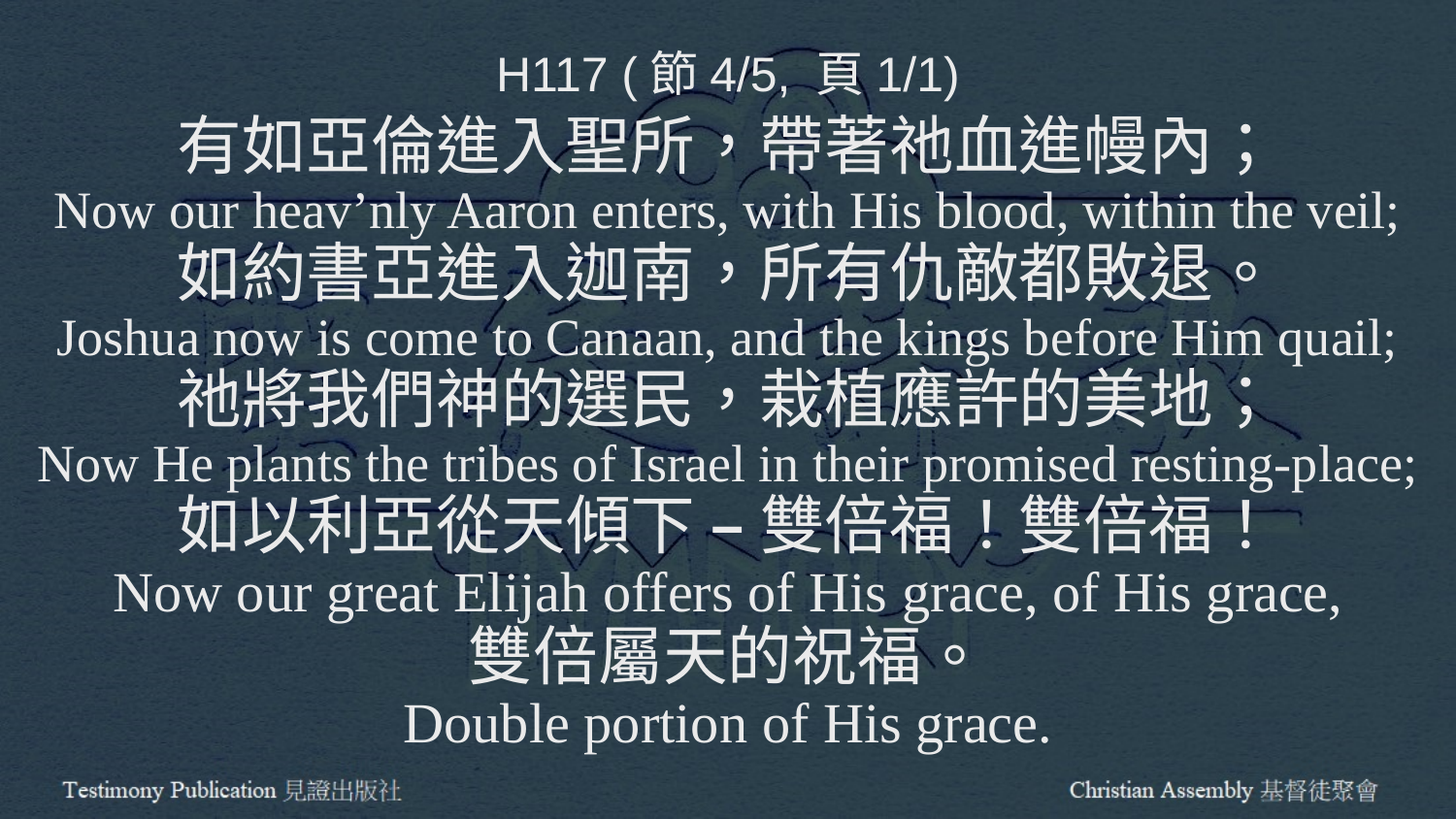

H117 (節4/5, 頁1/1)
有如亞倫進入聖所，帶著祂血進幔內；
Now our heav’nly Aaron enters, with His blood, within the veil;
如約書亞進入迦南，所有仇敵都敗退。
Joshua now is come to Canaan, and the kings before Him quail;
祂將我們神的選民，栽植應許的美地；
Now He plants the tribes of Israel in their promised resting-place;
如以利亞從天傾下 – 雙倍福！雙倍福！
Now our great Elijah offers of His grace, of His grace,
雙倍屬天的祝福。
Double portion of His grace.